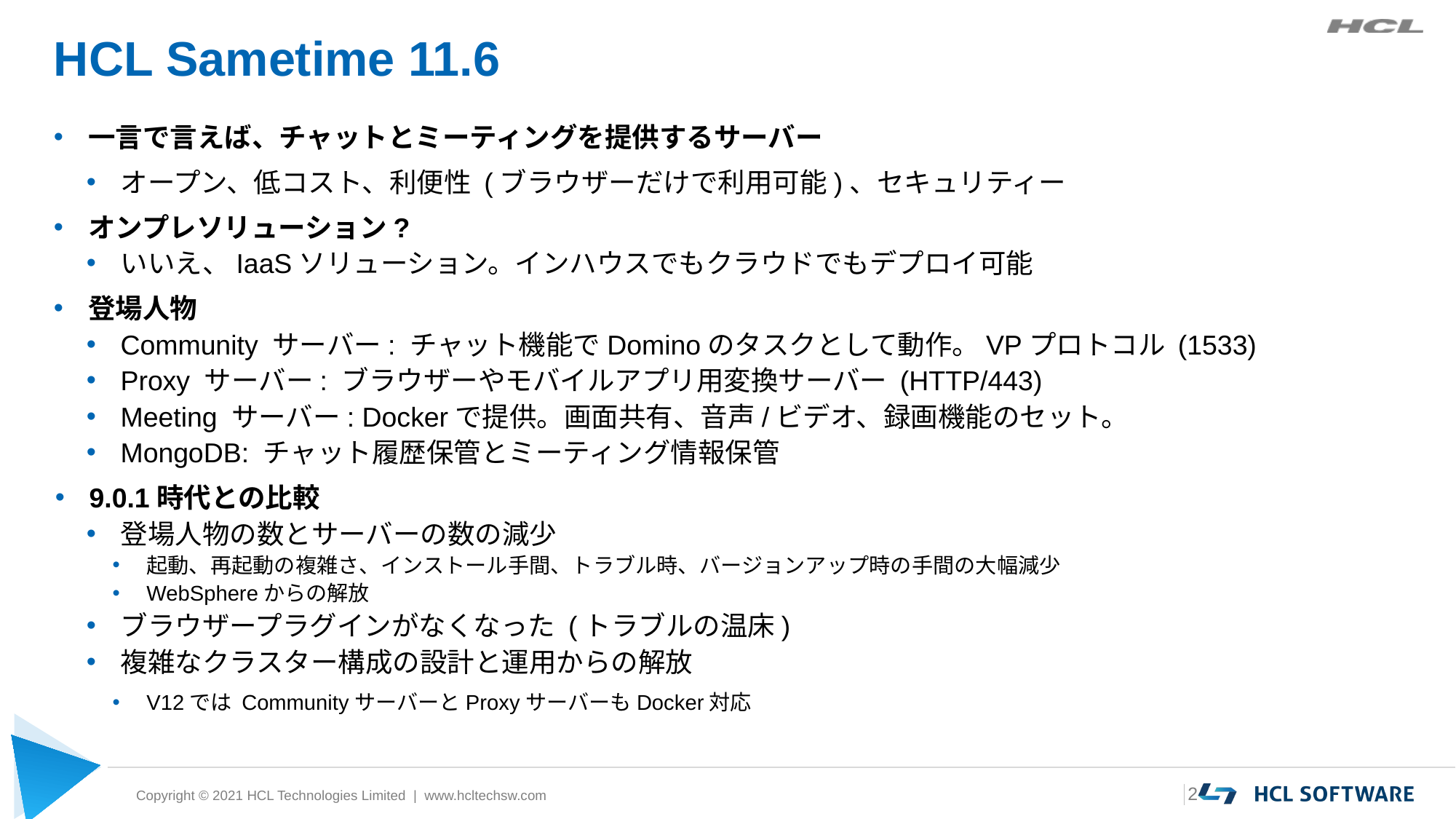

# HCL Sametime 11.6
一言で言えば、チャットとミーティングを提供するサーバー
オープン、低コスト、利便性 (ブラウザーだけで利用可能)、セキュリティー
オンプレソリューション?
いいえ、IaaSソリューション。インハウスでもクラウドでもデプロイ可能
登場人物
Community サーバー: チャット機能でDominoのタスクとして動作。VPプロトコル (1533)
Proxy サーバー: ブラウザーやモバイルアプリ用変換サーバー (HTTP/443)
Meeting サーバー: Dockerで提供。画面共有、音声/ビデオ、録画機能のセット。
MongoDB: チャット履歴保管とミーティング情報保管
9.0.1時代との比較
登場人物の数とサーバーの数の減少
起動、再起動の複雑さ、インストール手間、トラブル時、バージョンアップ時の手間の大幅減少
WebSphereからの解放
ブラウザープラグインがなくなった (トラブルの温床)
複雑なクラスター構成の設計と運用からの解放
V12では CommunityサーバーとProxyサーバーもDocker対応